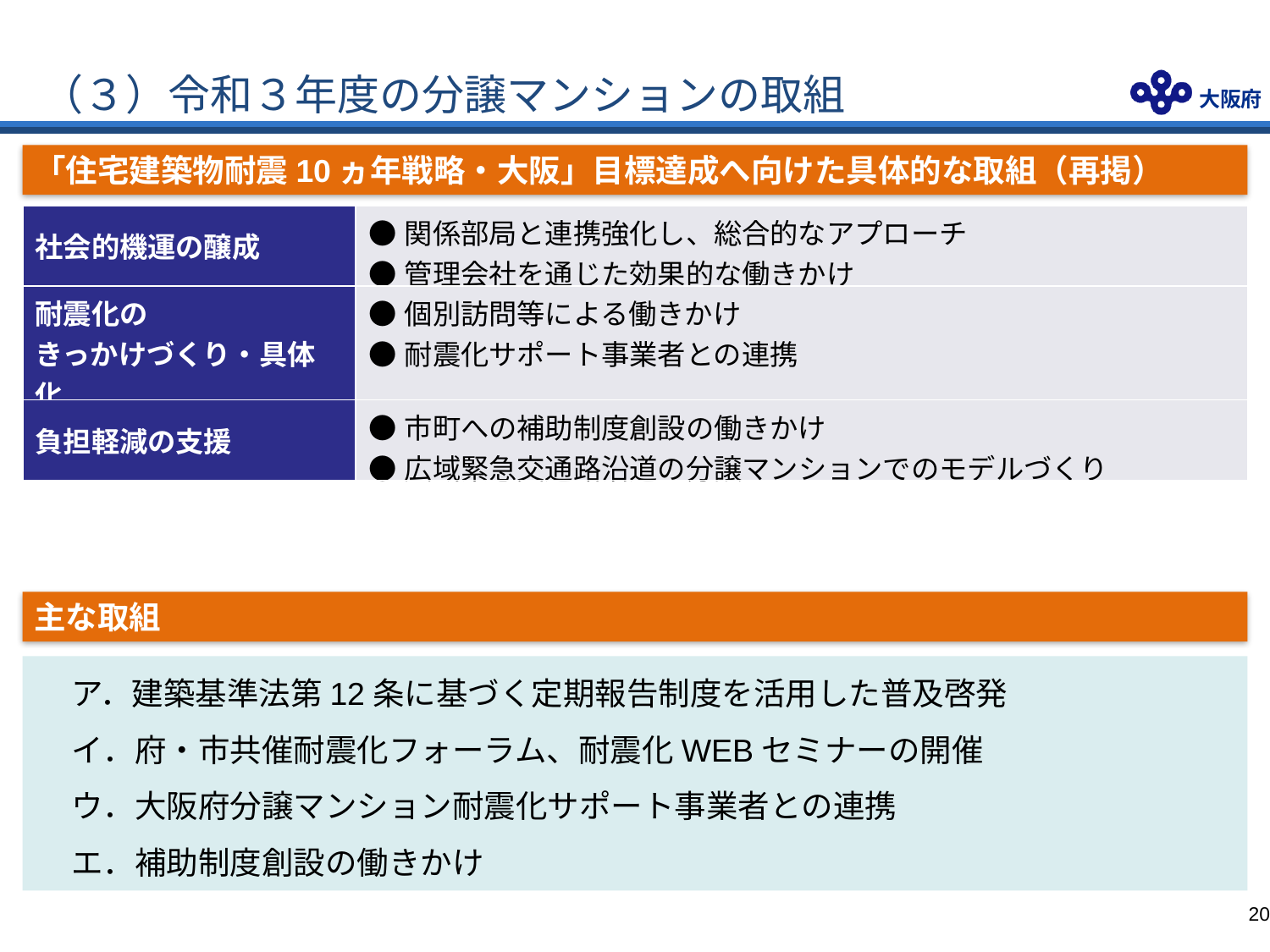

# （３）令和３年度の分譲マンションの取組
「住宅建築物耐震10ヵ年戦略・大阪」目標達成へ向けた具体的な取組（再掲）
| 社会的機運の醸成 | ●関係部局と連携強化し、総合的なアプローチ ●管理会社を通じた効果的な働きかけ |
| --- | --- |
| 耐震化の きっかけづくり・具体化 | ●個別訪問等による働きかけ ●耐震化サポート事業者との連携 |
| 負担軽減の支援 | ●市町への補助制度創設の働きかけ ●広域緊急交通路沿道の分譲マンションでのモデルづくり |
主な取組
ア．建築基準法第12条に基づく定期報告制度を活用した普及啓発
イ．府・市共催耐震化フォーラム、耐震化WEBセミナーの開催
ウ．大阪府分譲マンション耐震化サポート事業者との連携
エ．補助制度創設の働きかけ
20